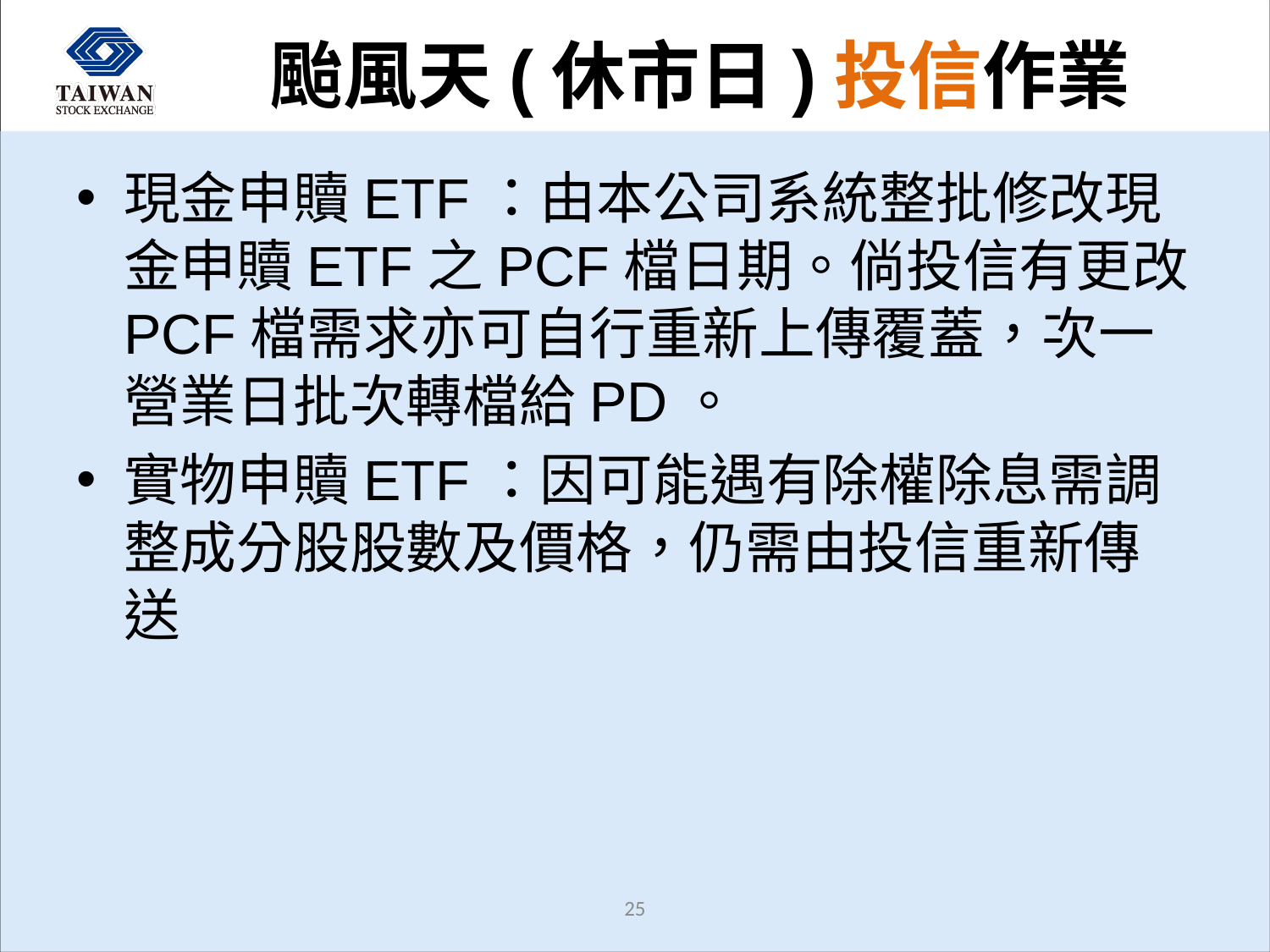

# 颱風天(休市日)投信作業
現金申贖ETF：由本公司系統整批修改現金申贖ETF之PCF檔日期。倘投信有更改PCF檔需求亦可自行重新上傳覆蓋，次一營業日批次轉檔給PD。
實物申贖ETF：因可能遇有除權除息需調整成分股股數及價格，仍需由投信重新傳送
25